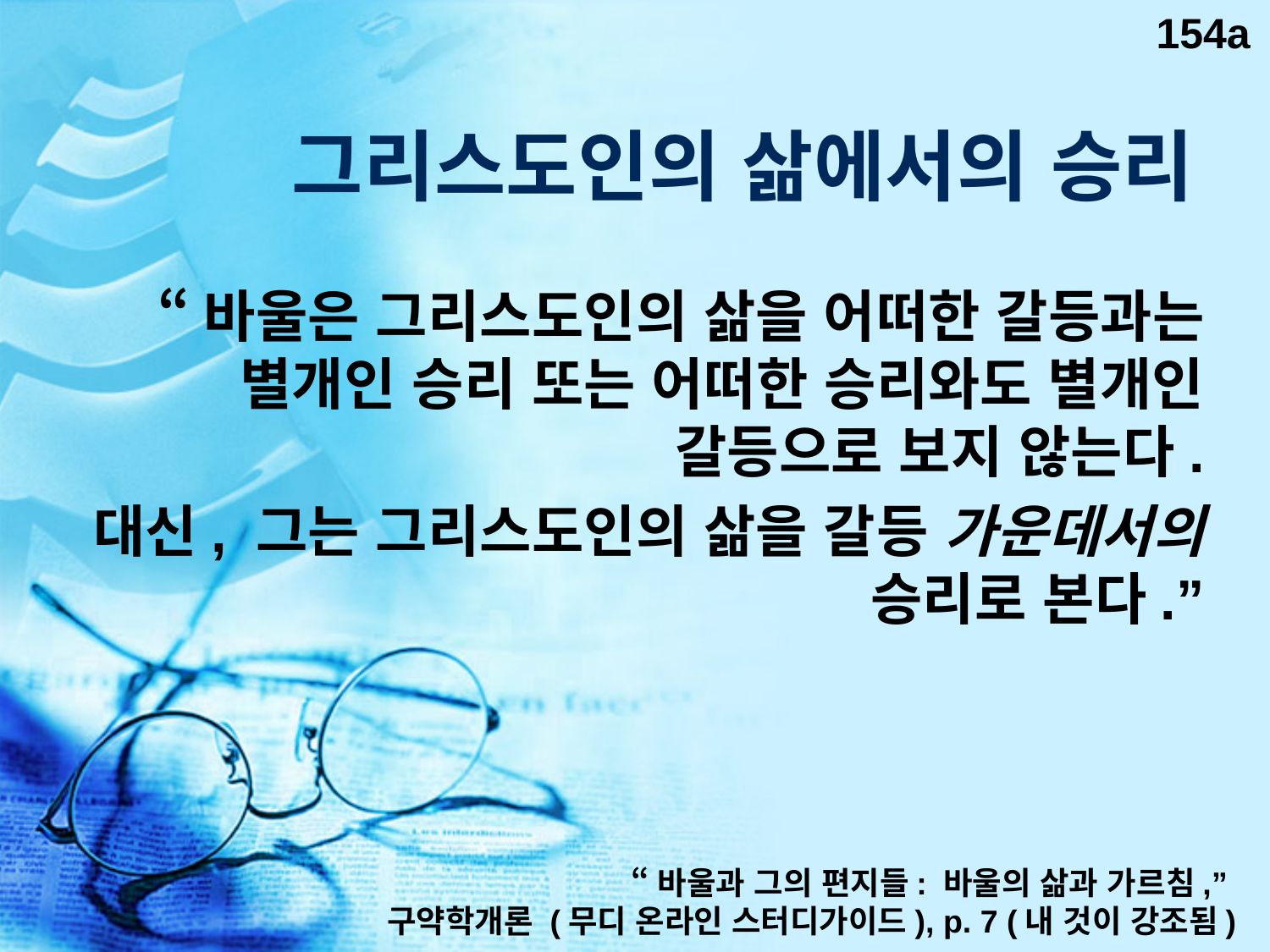

154a
# 그리스도인의 삶에서의 승리
“바울은 그리스도인의 삶을 어떠한 갈등과는 별개인 승리 또는 어떠한 승리와도 별개인 갈등으로 보지 않는다.
대신, 그는 그리스도인의 삶을 갈등 가운데서의 승리로 본다.”
“바울과 그의 편지들: 바울의 삶과 가르침,”
구약학개론 (무디 온라인 스터디가이드), p. 7 (내 것이 강조됨)